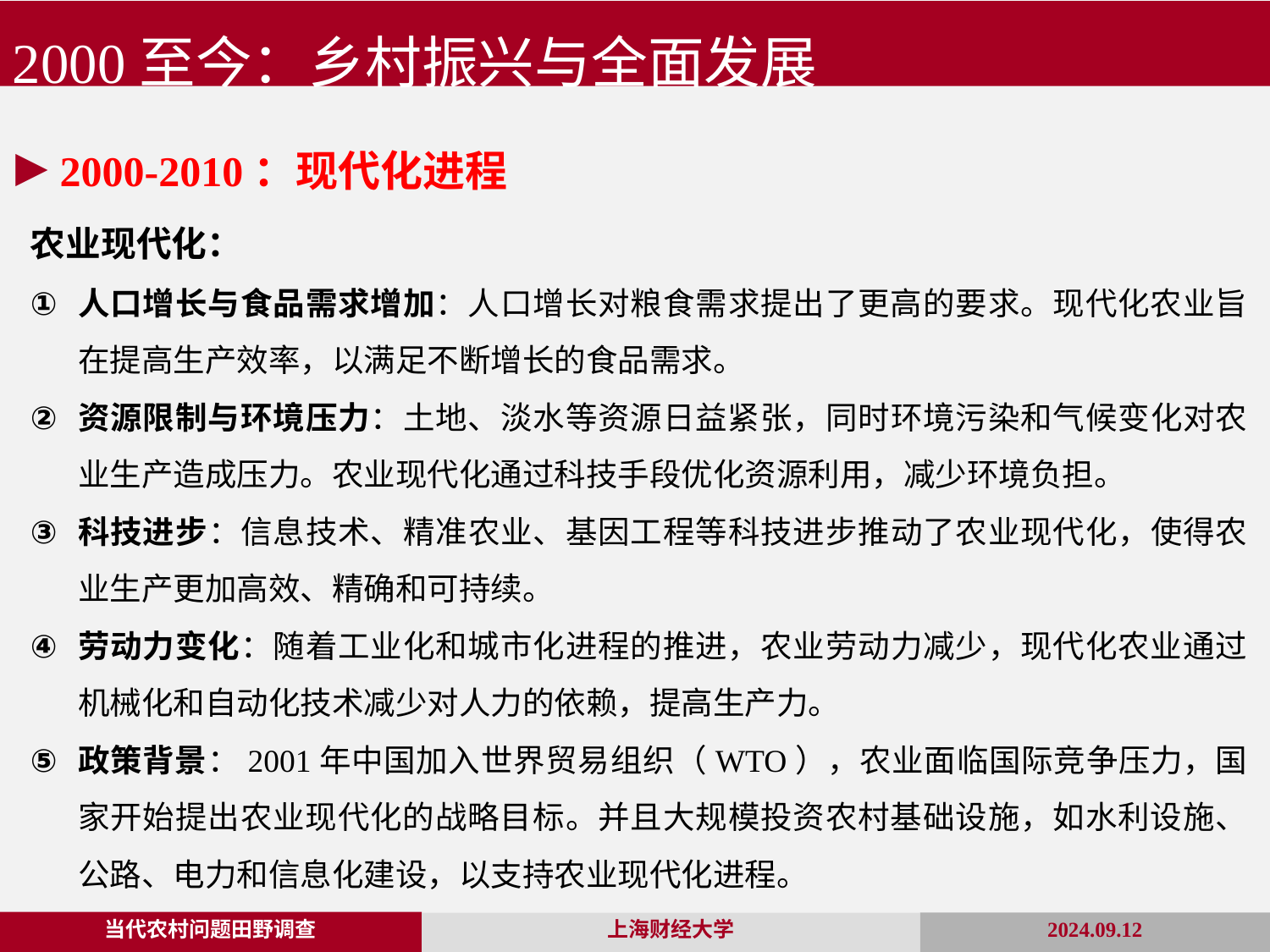

2000至今：乡村振兴与全面发展
2000-2010：现代化进程
农业现代化：
人口增长与食品需求增加：人口增长对粮食需求提出了更高的要求。现代化农业旨在提高生产效率，以满足不断增长的食品需求。
资源限制与环境压力：土地、淡水等资源日益紧张，同时环境污染和气候变化对农业生产造成压力。农业现代化通过科技手段优化资源利用，减少环境负担。
科技进步：信息技术、精准农业、基因工程等科技进步推动了农业现代化，使得农业生产更加高效、精确和可持续。
劳动力变化：随着工业化和城市化进程的推进，农业劳动力减少，现代化农业通过机械化和自动化技术减少对人力的依赖，提高生产力。
政策背景：2001年中国加入世界贸易组织（WTO），农业面临国际竞争压力，国家开始提出农业现代化的战略目标。并且大规模投资农村基础设施，如水利设施、公路、电力和信息化建设，以支持农业现代化进程。
当代农村问题田野调查
2024.09.12
上海财经大学